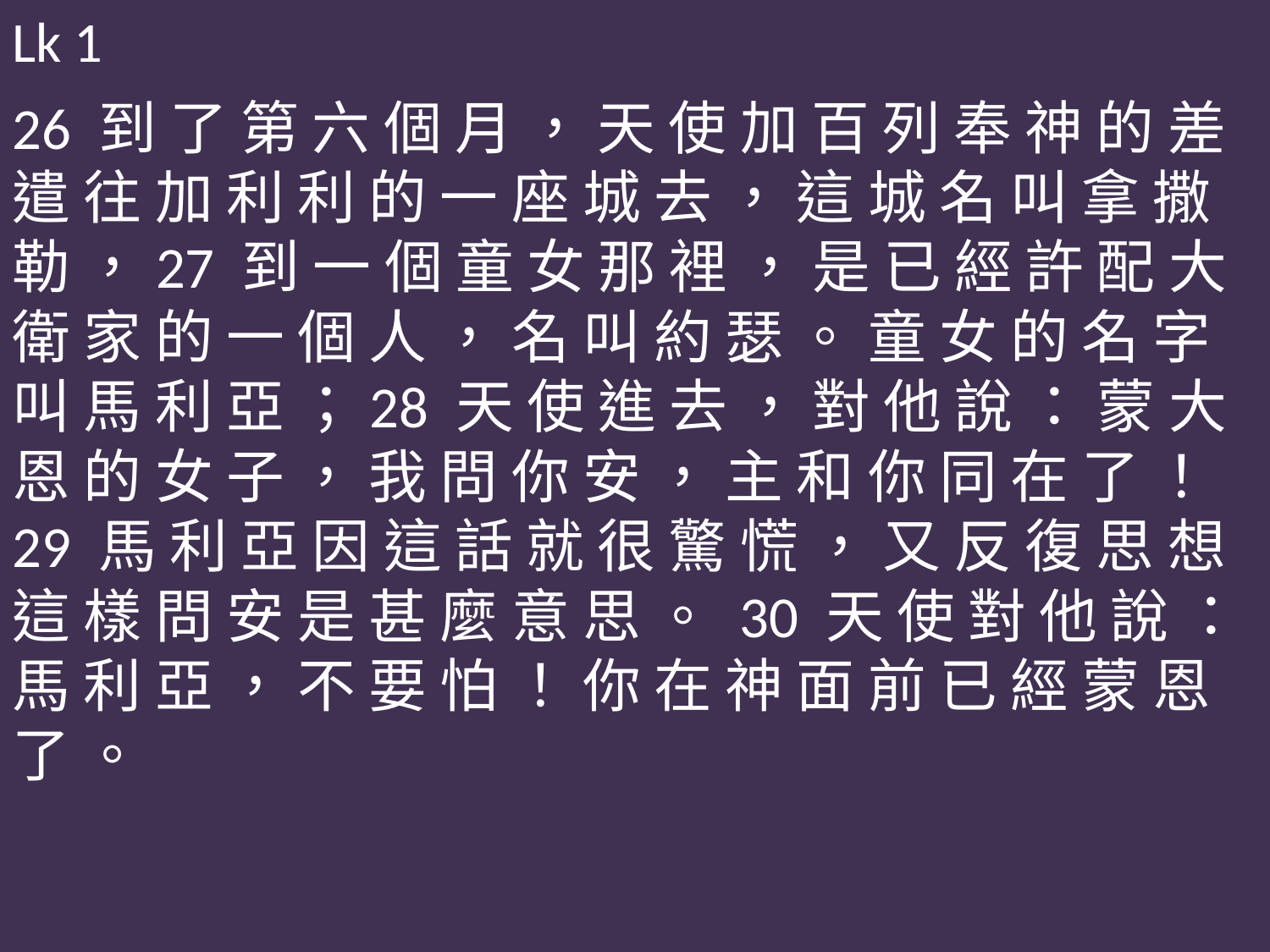

Lk 1
26 到 了 第 六 個 月 ， 天 使 加 百 列 奉 神 的 差 遣 往 加 利 利 的 一 座 城 去 ， 這 城 名 叫 拿 撒 勒 ，27 到 一 個 童 女 那 裡 ， 是 已 經 許 配 大 衛 家 的 一 個 人 ， 名 叫 約 瑟 。 童 女 的 名 字 叫 馬 利 亞 ；28 天 使 進 去 ， 對 他 說 ： 蒙 大 恩 的 女 子 ， 我 問 你 安 ， 主 和 你 同 在 了 ！29 馬 利 亞 因 這 話 就 很 驚 慌 ， 又 反 復 思 想 這 樣 問 安 是 甚 麼 意 思 。 30 天 使 對 他 說 ： 馬 利 亞 ， 不 要 怕 ！ 你 在 神 面 前 已 經 蒙 恩 了 。